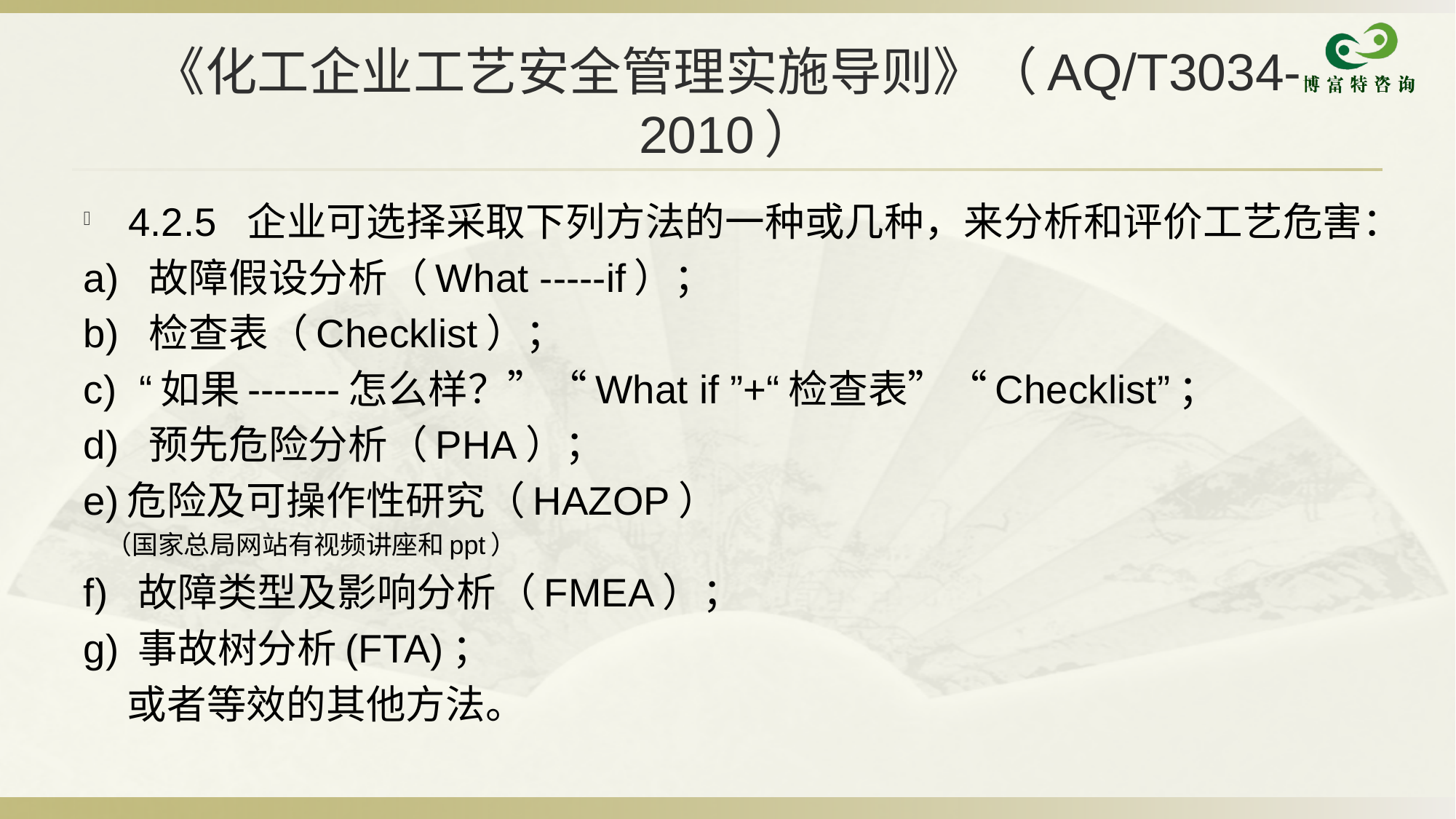

# 《化工企业工艺安全管理实施导则》（AQ/T3034-2010）
4.2.5  企业可选择采取下列方法的一种或几种，来分析和评价工艺危害：
a)  故障假设分析（What -----if）；
b)  检查表（Checklist）；
c)  “如果-------怎么样？”“What if ”+“检查表”“Checklist”；
d)  预先危险分析（PHA）；
e)危险及可操作性研究（HAZOP）
   （国家总局网站有视频讲座和ppt）
f)  故障类型及影响分析（FMEA）；
g) 事故树分析(FTA)；
    或者等效的其他方法。